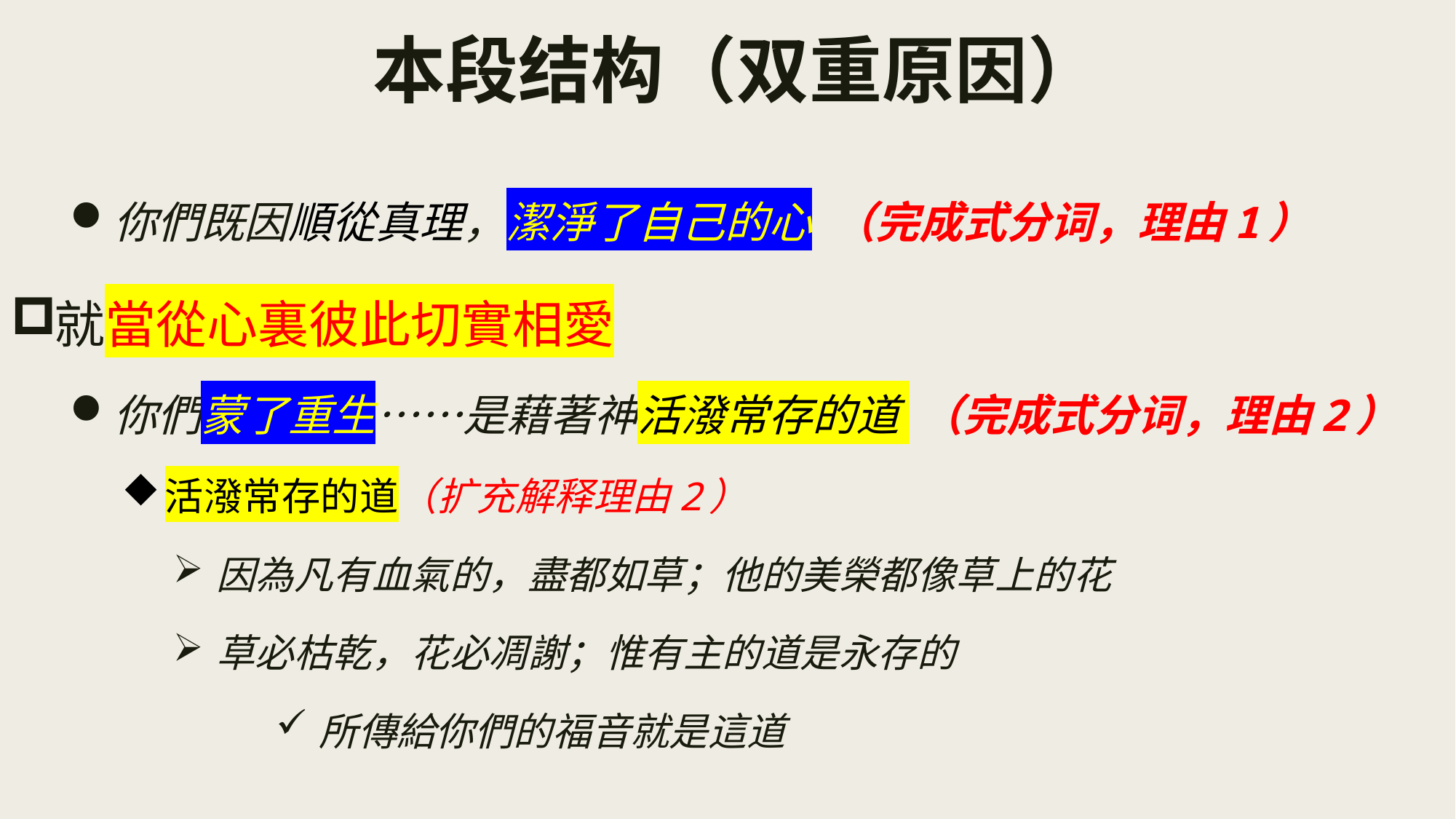

# 本段结构（双重原因）
你們既因順從真理，潔淨了自己的心  （完成式分词，理由1）
就當從心裏彼此切實相愛
你們蒙了重生……是藉著神活潑常存的道  （完成式分词，理由2）
活潑常存的道（扩充解释理由2）
因為凡有血氣的，盡都如草；他的美榮都像草上的花
草必枯乾，花必凋謝；惟有主的道是永存的
所傳給你們的福音就是這道